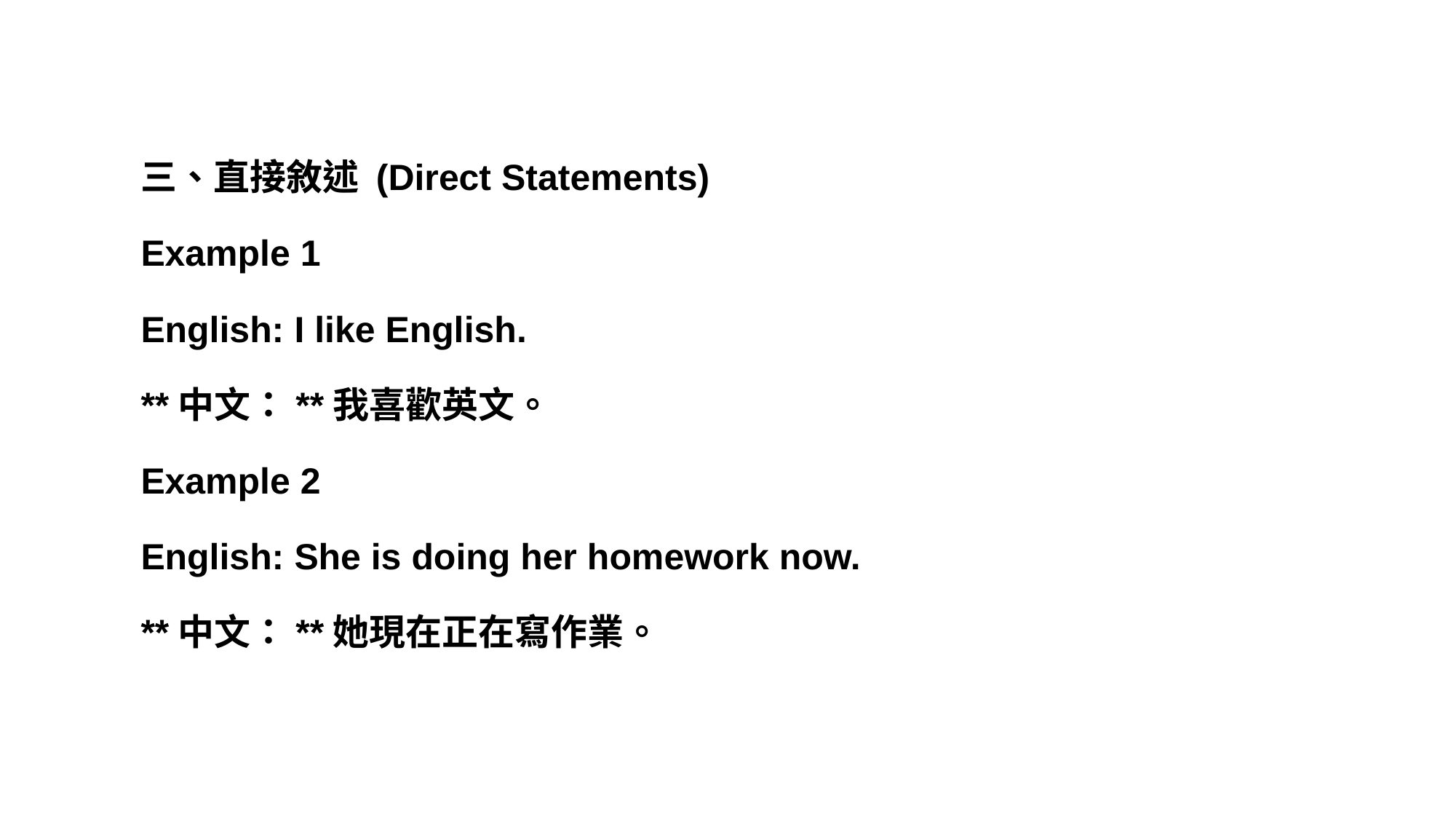

三、直接敘述 (Direct Statements)
Example 1
English: I like English.
**中文：**我喜歡英文。
Example 2
English: She is doing her homework now.
**中文：**她現在正在寫作業。